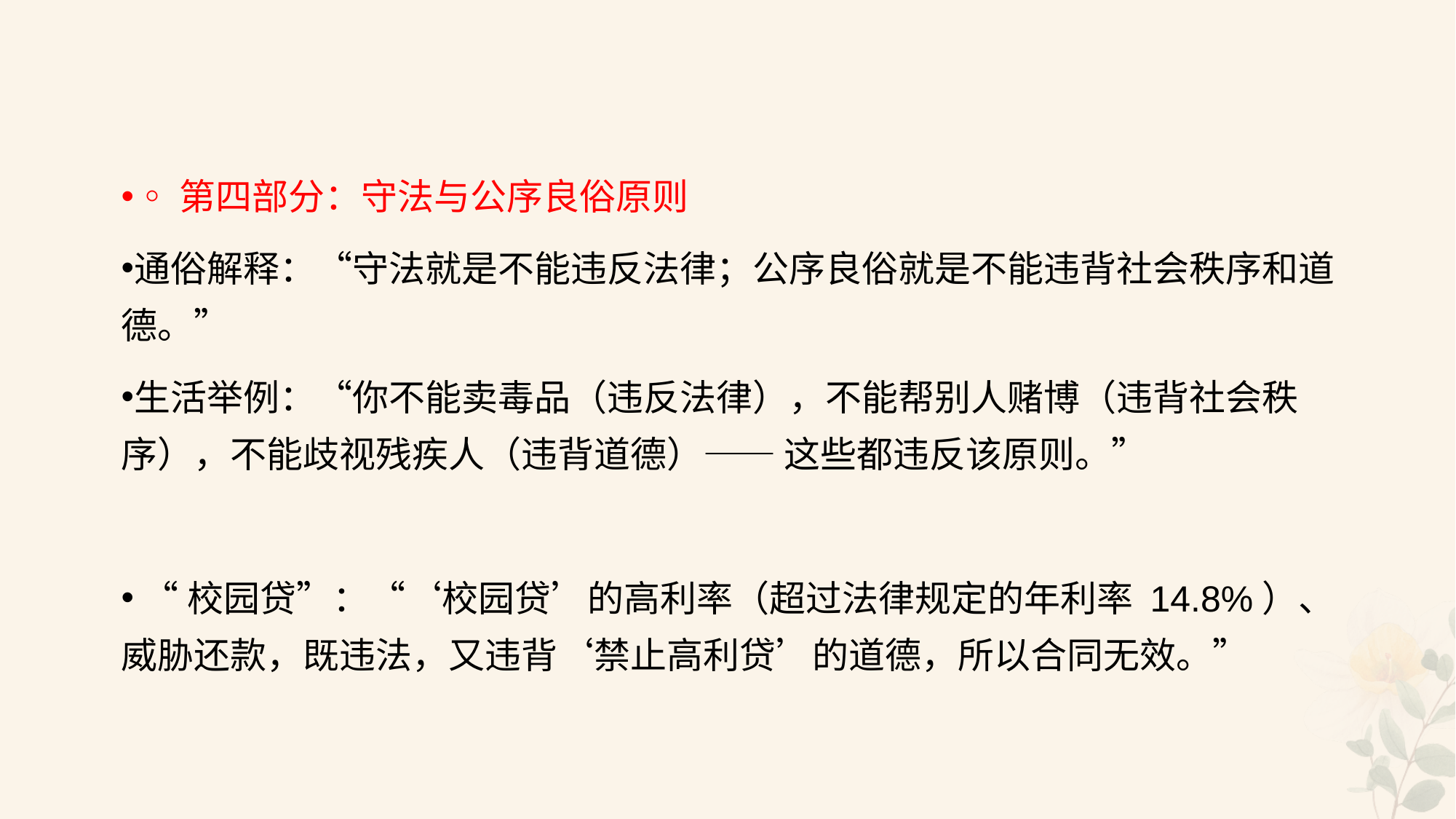

#
◦第四部分：守法与公序良俗原则
通俗解释：“守法就是不能违反法律；公序良俗就是不能违背社会秩序和道德。”
生活举例：“你不能卖毒品（违反法律），不能帮别人赌博（违背社会秩序），不能歧视残疾人（违背道德）—— 这些都违反该原则。”

 “校园贷”：“‘校园贷’的高利率（超过法律规定的年利率 14.8%）、威胁还款，既违法，又违背‘禁止高利贷’的道德，所以合同无效。”